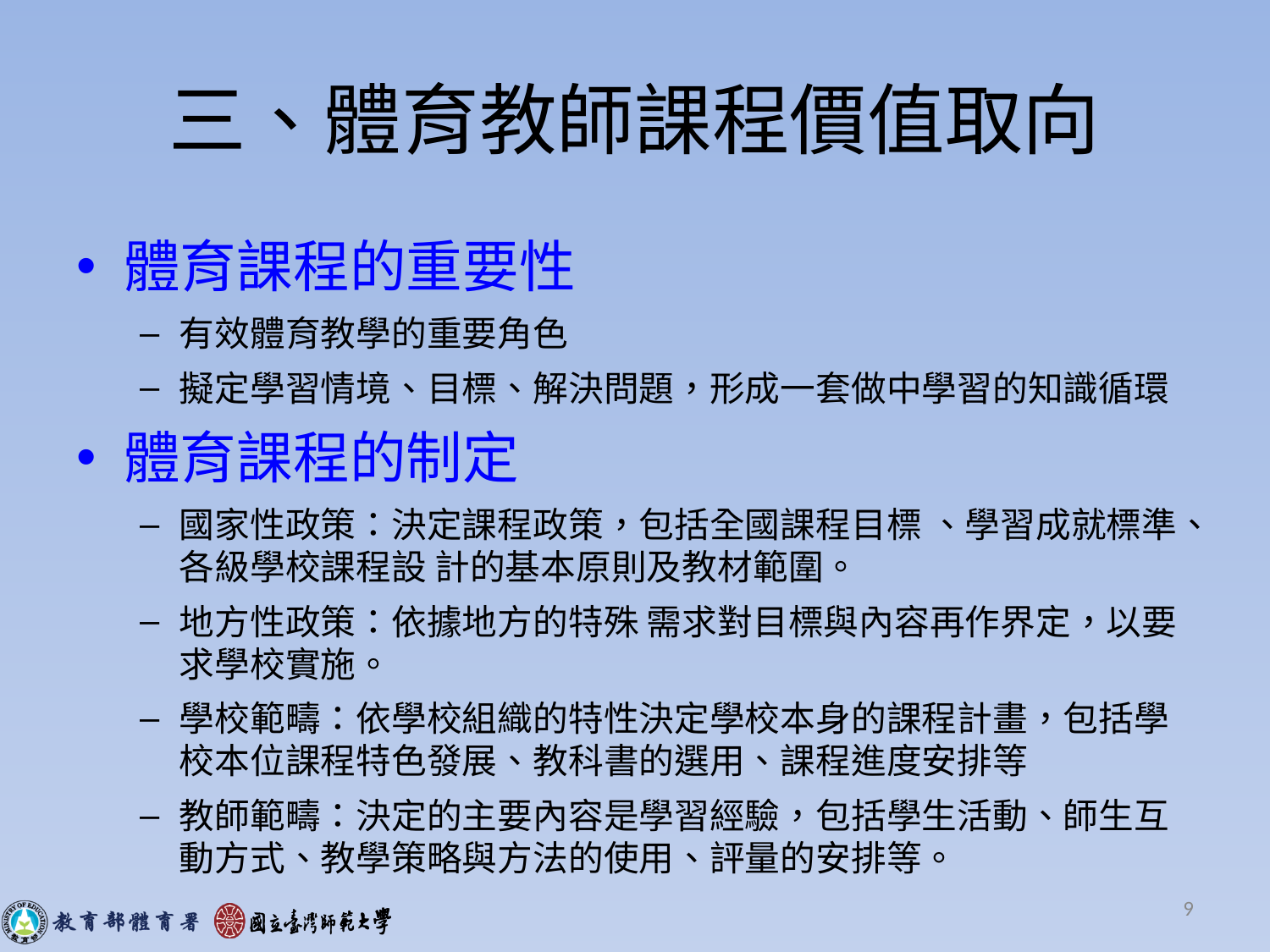

# 三、體育教師課程價值取向
體育課程的重要性
有效體育教學的重要角色
擬定學習情境、目標、解決問題，形成一套做中學習的知識循環
體育課程的制定
國家性政策：決定課程政策，包括全國課程目標 、學習成就標準、各級學校課程設 計的基本原則及教材範圍。
地方性政策：依據地方的特殊 需求對目標與內容再作界定，以要 求學校實施。
學校範疇：依學校組織的特性決定學校本身的課程計畫，包括學校本位課程特色發展、教科書的選用、課程進度安排等
教師範疇：決定的主要內容是學習經驗，包括學生活動、師生互動方式、教學策略與方法的使用、評量的安排等。

9